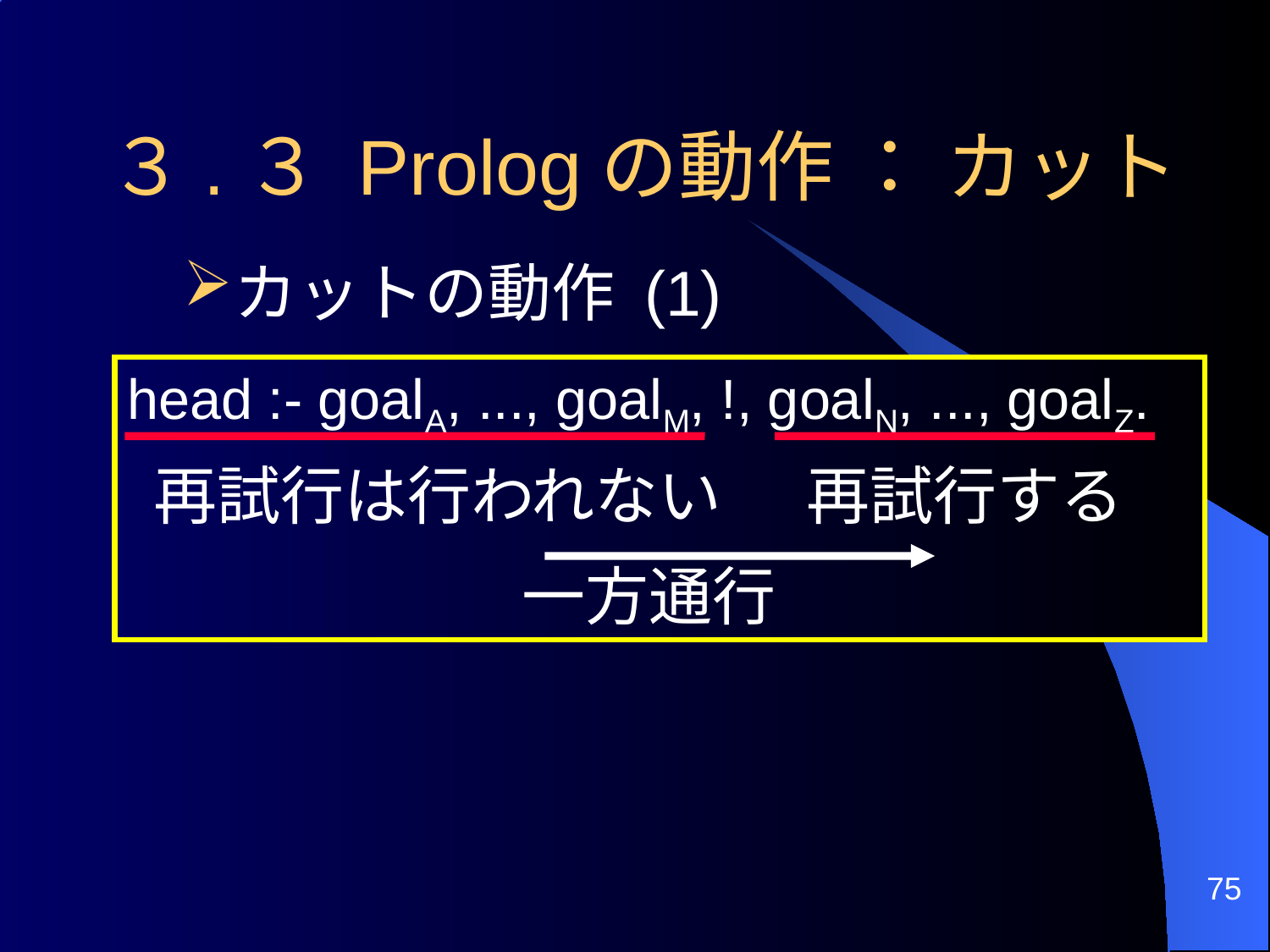

# ３.３ Prologの動作 ： カット
カットの動作 (1)
head :- goalA, ..., goalM, !, goalN, ..., goalZ.
 再試行は行われない      再試行する
                              一方通行

75